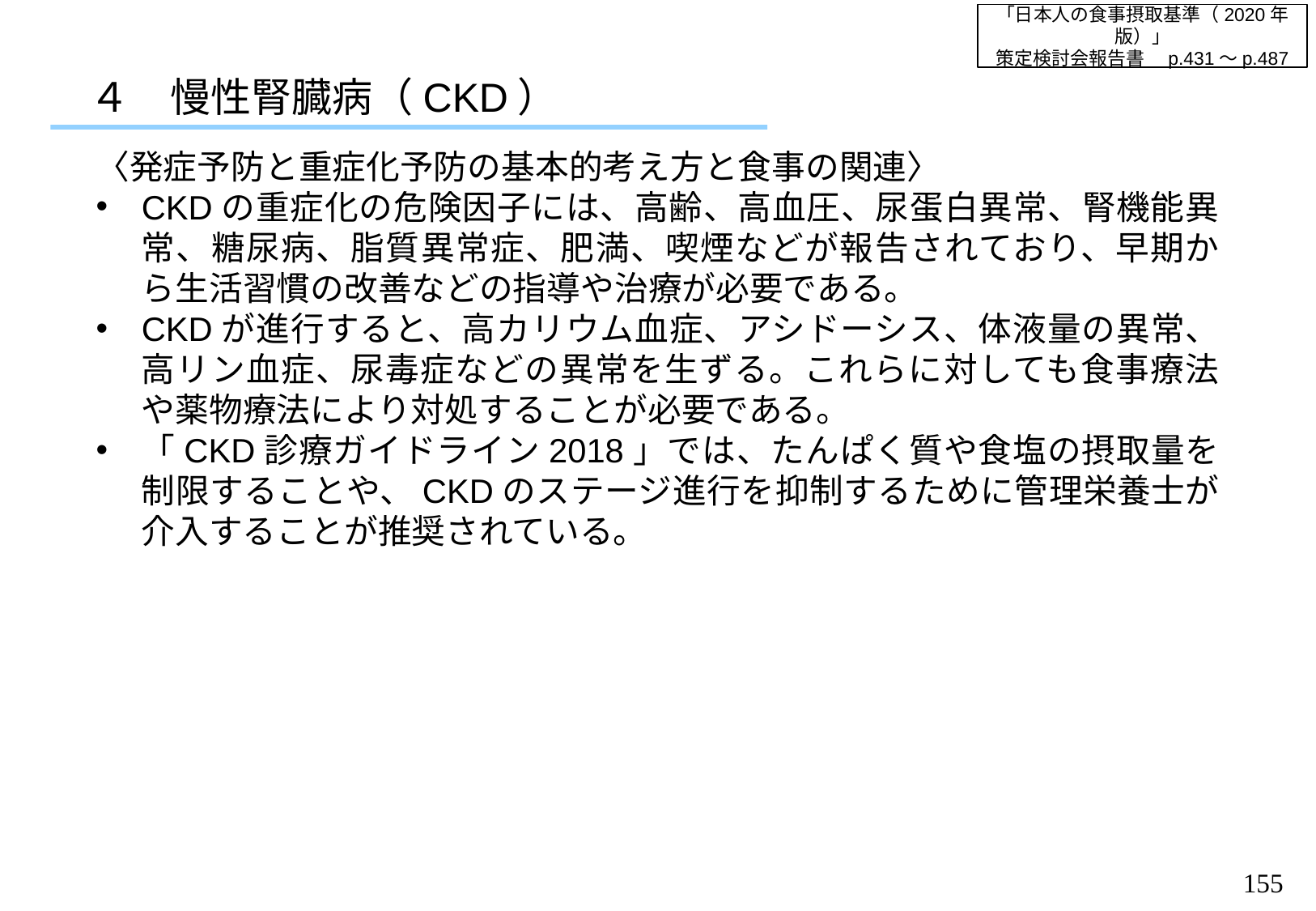

「日本人の食事摂取基準（2020年版）」
策定検討会報告書　p.431～p.487
４　慢性腎臓病（CKD）

〈発症予防と重症化予防の基本的考え方と食事の関連〉
CKDの重症化の危険因子には、高齢、高血圧、尿蛋白異常、腎機能異常、糖尿病、脂質異常症、肥満、喫煙などが報告されており、早期から生活習慣の改善などの指導や治療が必要である。
CKDが進行すると、高カリウム血症、アシドーシス、体液量の異常、高リン血症、尿毒症などの異常を生ずる。これらに対しても食事療法や薬物療法により対処することが必要である。
「CKD診療ガイドライン2018」では、たんぱく質や食塩の摂取量を制限することや、CKDのステージ進行を抑制するために管理栄養士が介入することが推奨されている。
155